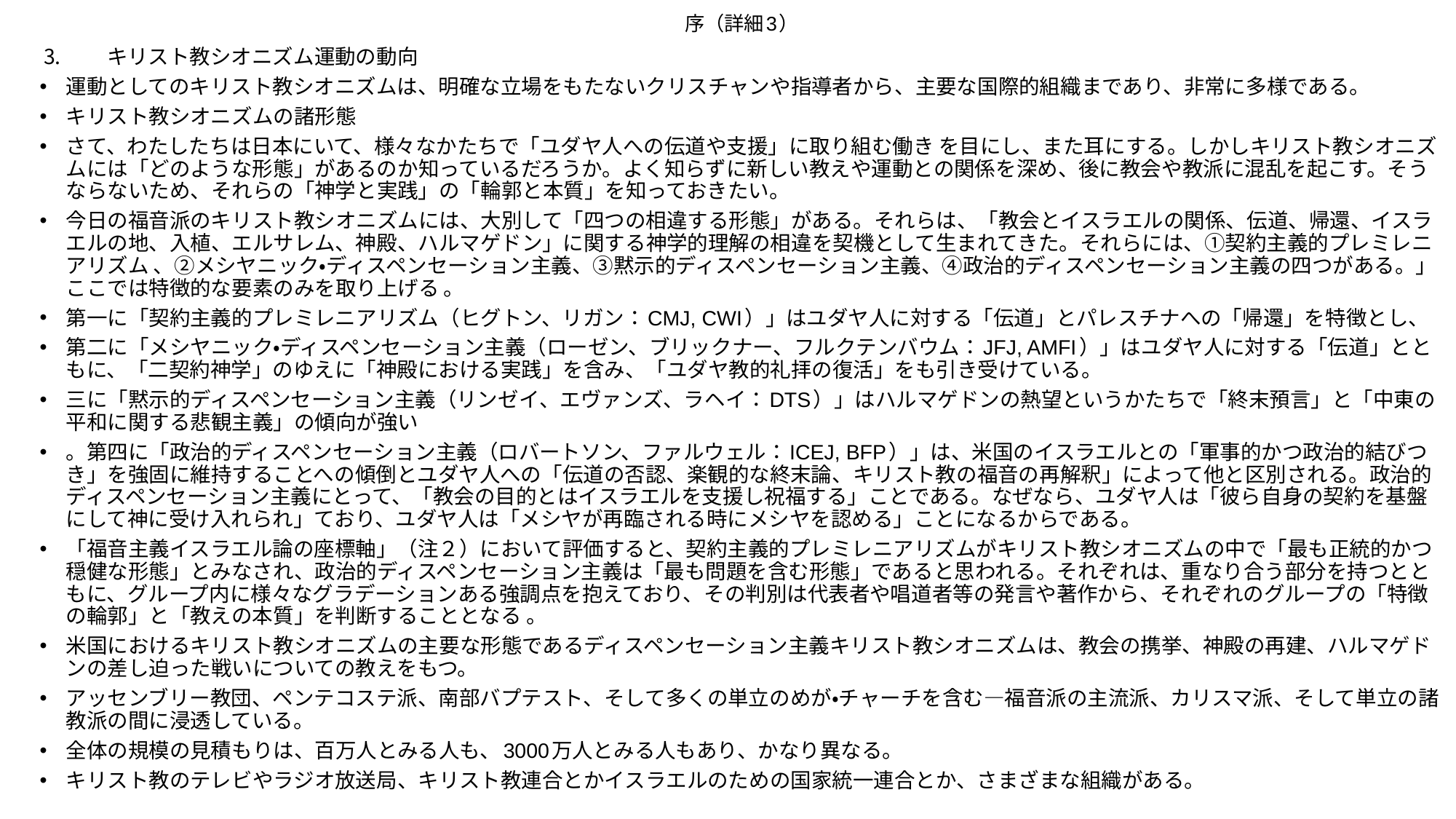

# 序（詳細3）
キリスト教シオニズム運動の動向
運動としてのキリスト教シオニズムは、明確な立場をもたないクリスチャンや指導者から、主要な国際的組織まであり、非常に多様である。
キリスト教シオニズムの諸形態
さて、わたしたちは日本にいて、様々なかたちで「ユダヤ人への伝道や支援」に取り組む働き を目にし、また耳にする。しかしキリスト教シオニズムには「どのような形態」があるのか知っているだろうか。よく知らずに新しい教えや運動との関係を深め、後に教会や教派に混乱を起こす。そうならないため、それらの「神学と実践」の「輪郭と本質」を知っておきたい。
今日の福音派のキリスト教シオニズムには、大別して「四つの相違する形態」がある。それらは、「教会とイスラエルの関係、伝道、帰還、イスラエルの地、入植、エルサレム、神殿、ハルマゲドン」に関する神学的理解の相違を契機として生まれてきた。それらには、①契約主義的プレミレニアリズム 、②メシヤニック・ディスペンセーション主義、③黙示的ディスペンセーション主義、④政治的ディスペンセーション主義の四つがある。」 ここでは特徴的な要素のみを取り上げる 。
第一に「契約主義的プレミレニアリズム（ヒグトン、リガン：CMJ, CWI）」はユダヤ人に対する「伝道」とパレスチナへの「帰還」を特徴とし、
第二に「メシヤニック・ディスペンセーション主義（ローゼン、ブリックナー、フルクテンバウム：JFJ, AMFI）」はユダヤ人に対する「伝道」とともに、「二契約神学」のゆえに「神殿における実践」を含み、「ユダヤ教的礼拝の復活」をも引き受けている。
三に「黙示的ディスペンセーション主義（リンゼイ、エヴァンズ、ラヘイ：DTS）」はハルマゲドンの熱望というかたちで「終末預言」と「中東の平和に関する悲観主義」の傾向が強い
。第四に「政治的ディスペンセーション主義（ロバートソン、ファルウェル：ICEJ, BFP）」は、米国のイスラエルとの「軍事的かつ政治的結びつき」を強固に維持することへの傾倒とユダヤ人への「伝道の否認、楽観的な終末論、キリスト教の福音の再解釈」によって他と区別される。政治的ディスペンセーション主義にとって、「教会の目的とはイスラエルを支援し祝福する」ことである。なぜなら、ユダヤ人は「彼ら自身の契約を基盤にして神に受け入れられ」ており、ユダヤ人は「メシヤが再臨される時にメシヤを認める」ことになるからである。
「福音主義イスラエル論の座標軸」（注２）において評価すると、契約主義的プレミレニアリズムがキリスト教シオニズムの中で「最も正統的かつ穏健な形態」とみなされ、政治的ディスペンセーション主義は「最も問題を含む形態」であると思われる。それぞれは、重なり合う部分を持つとともに、グループ内に様々なグラデーションある強調点を抱えており、その判別は代表者や唱道者等の発言や著作から、それぞれのグループの「特徴の輪郭」と「教えの本質」を判断することとなる 。
米国におけるキリスト教シオニズムの主要な形態であるディスペンセーション主義キリスト教シオニズムは、教会の携挙、神殿の再建、ハルマゲドンの差し迫った戦いについての教えをもつ。
アッセンブリー教団、ペンテコステ派、南部バプテスト、そして多くの単立のめが・チャーチを含む―福音派の主流派、カリスマ派、そして単立の諸教派の間に浸透している。
全体の規模の見積もりは、百万人とみる人も、3000万人とみる人もあり、かなり異なる。
キリスト教のテレビやラジオ放送局、キリスト教連合とかイスラエルのための国家統一連合とか、さまざまな組織がある。